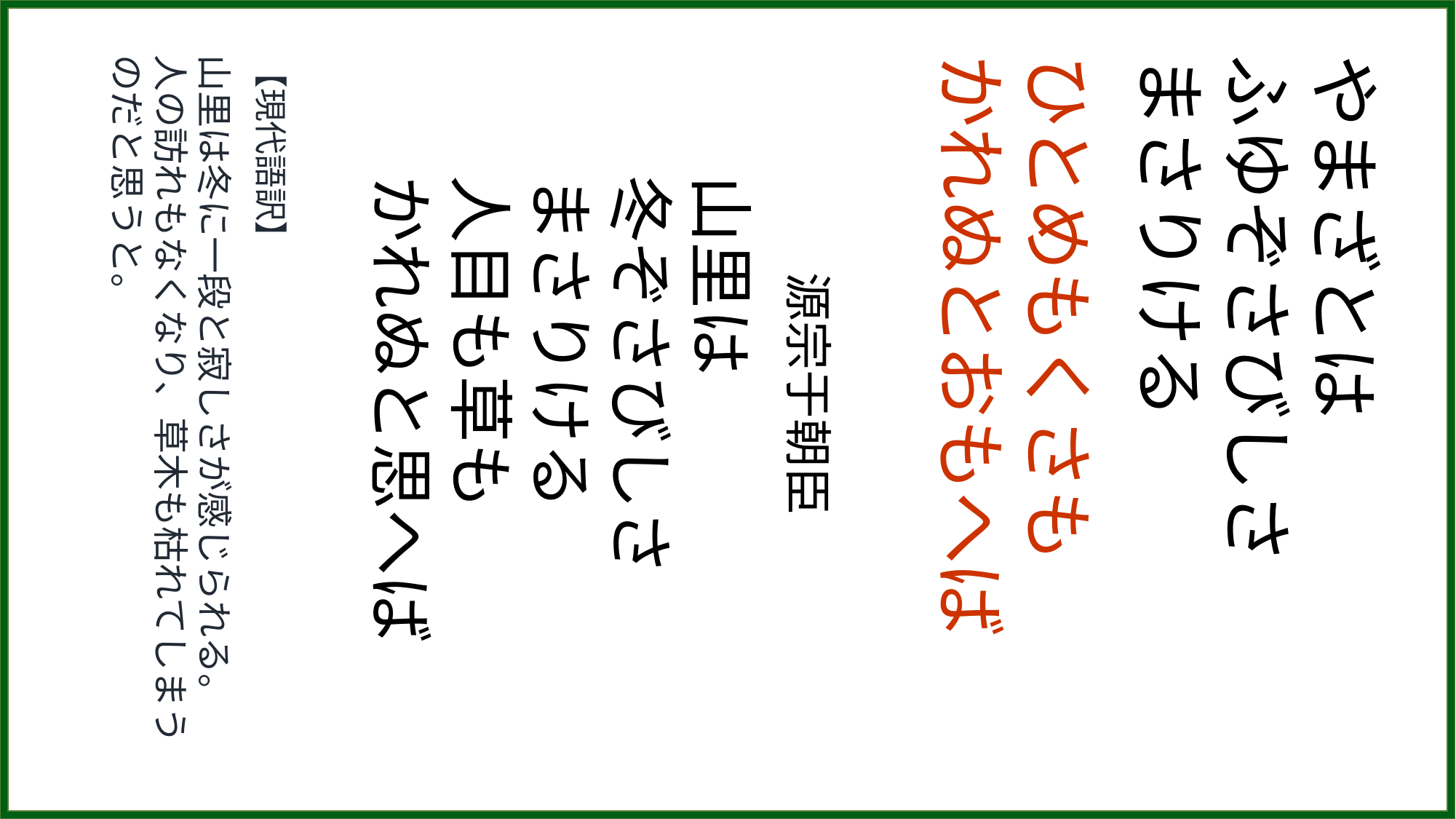

【現代語訳】

山里は冬に一段と寂しさが感じられる。
人の訪れもなくなり、草木も枯れてしまうのだと思うと。
　　源宗于朝臣

山里は
冬ぞさびしさ
まさりける
人目も草も
かれぬと思へば
ひとめもくさも
かれぬとおもへば
やまざとは
ふゆぞさびしさ
まさりける